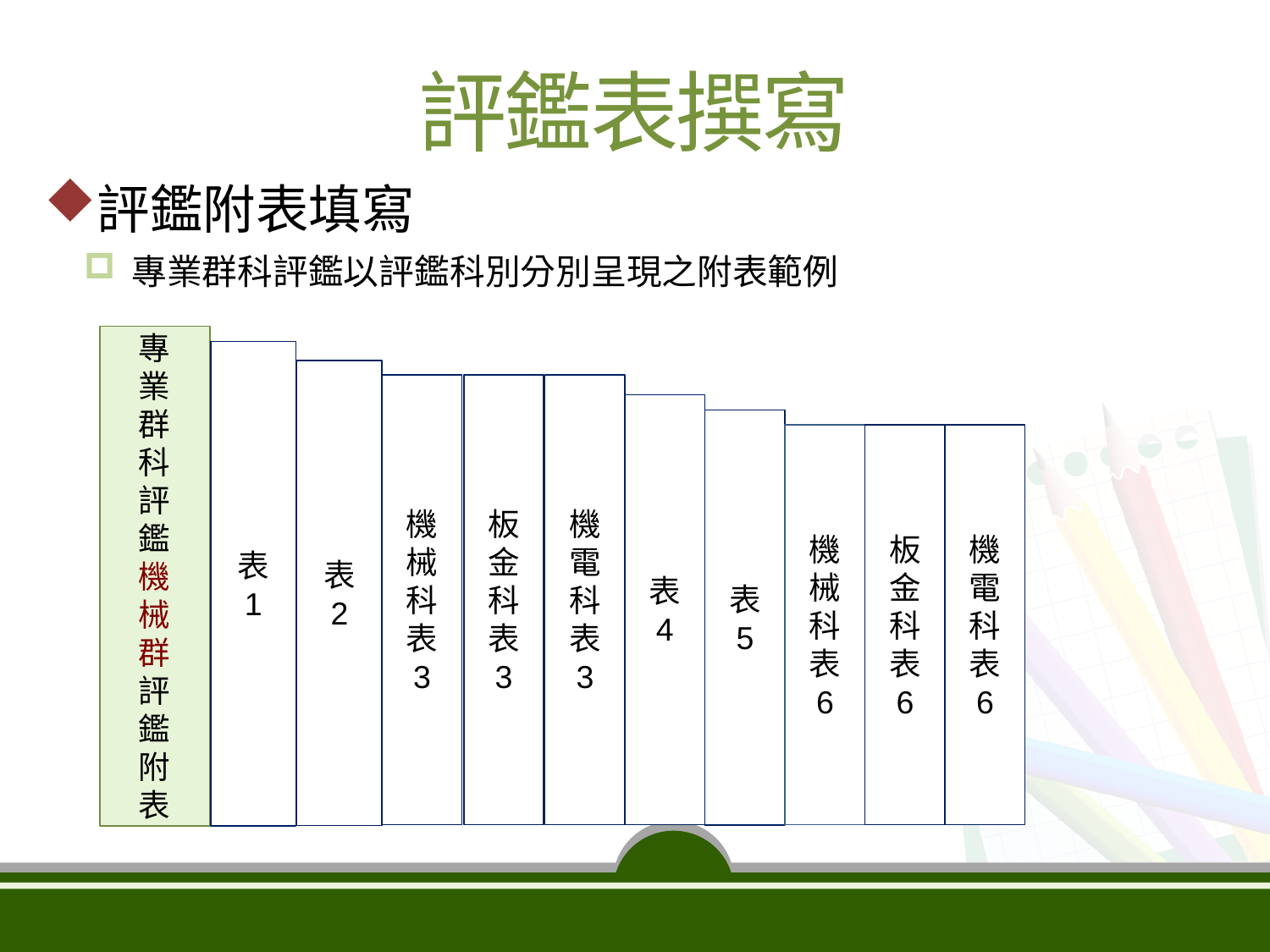

評鑑表撰寫
評鑑附表填寫
專業群科評鑑以評鑑科別分別呈現之附表範例

專
業
群
科
評
鑑
機
械
群
評
鑑
附
表
表
1
表
2
機
械
科
表
3
板
金
科
表
3
機
電
科
表
3
表
4
表
5
機械科
表
6
板
金
科
表
6
機電
科
表
6